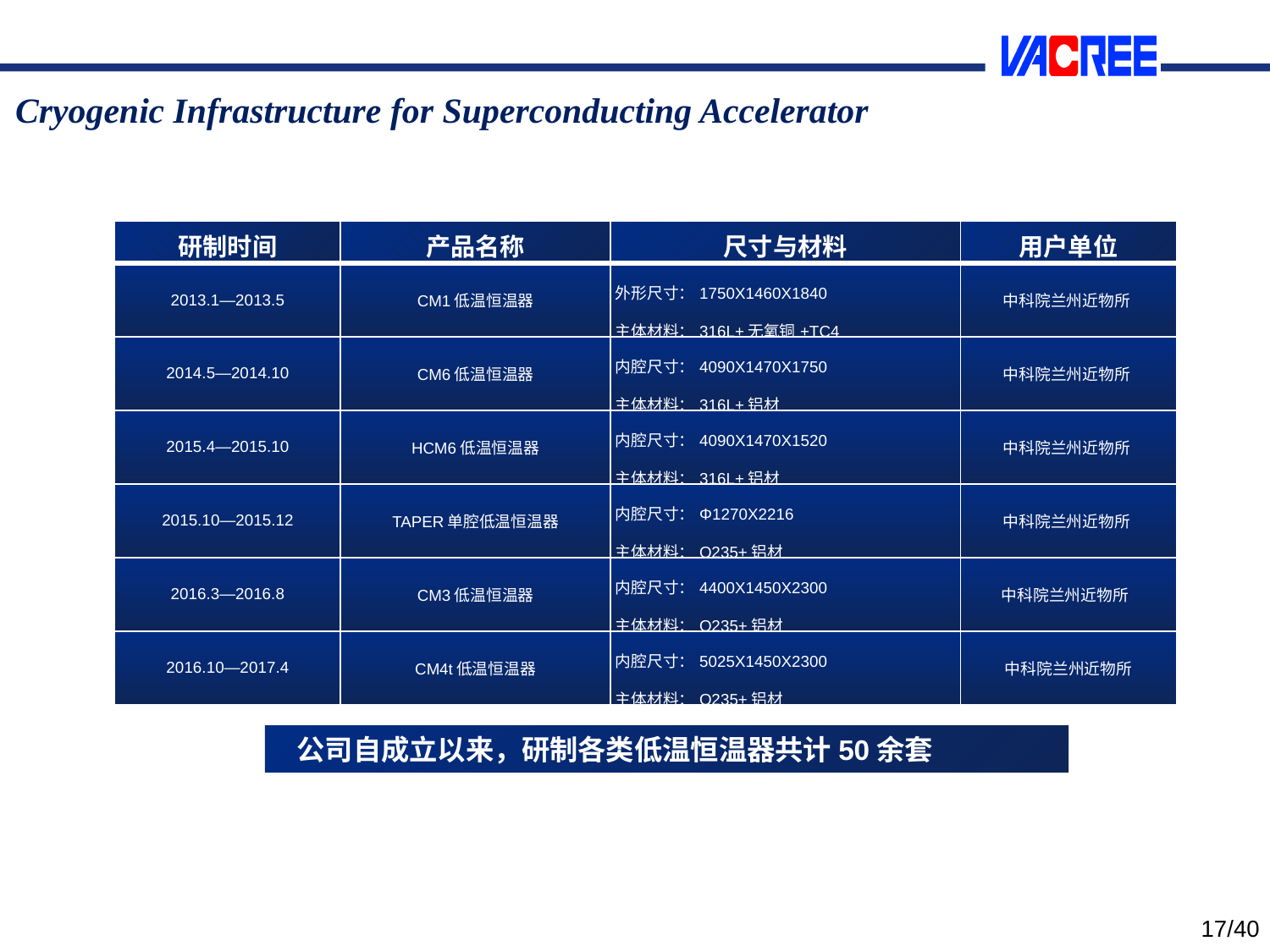

Cryogenic Infrastructure for Superconducting Accelerator
| 研制时间 | 产品名称 | 尺寸与材料 | 用户单位 |
| --- | --- | --- | --- |
| 2013.1—2013.5 | CM1低温恒温器 | 外形尺寸：1750X1460X1840 主体材料：316L+无氧铜+TC4 | 中科院兰州近物所 |
| 2014.5—2014.10 | CM6低温恒温器 | 内腔尺寸：4090X1470X1750 主体材料：316L+铝材 | 中科院兰州近物所 |
| 2015.4—2015.10 | HCM6低温恒温器 | 内腔尺寸：4090X1470X1520 主体材料：316L+铝材 | 中科院兰州近物所 |
| 2015.10—2015.12 | TAPER单腔低温恒温器 | 内腔尺寸：Φ1270X2216 主体材料：Q235+铝材 | 中科院兰州近物所 |
| 2016.3—2016.8 | CM3低温恒温器 | 内腔尺寸：4400X1450X2300 主体材料：Q235+铝材 | 中科院兰州近物所 |
| 2016.10—2017.4 | CM4t低温恒温器 | 内腔尺寸：5025X1450X2300 主体材料：Q235+铝材 | 中科院兰州近物所 |
  公司自成立以来，研制各类低温恒温器共计50余套
17/40